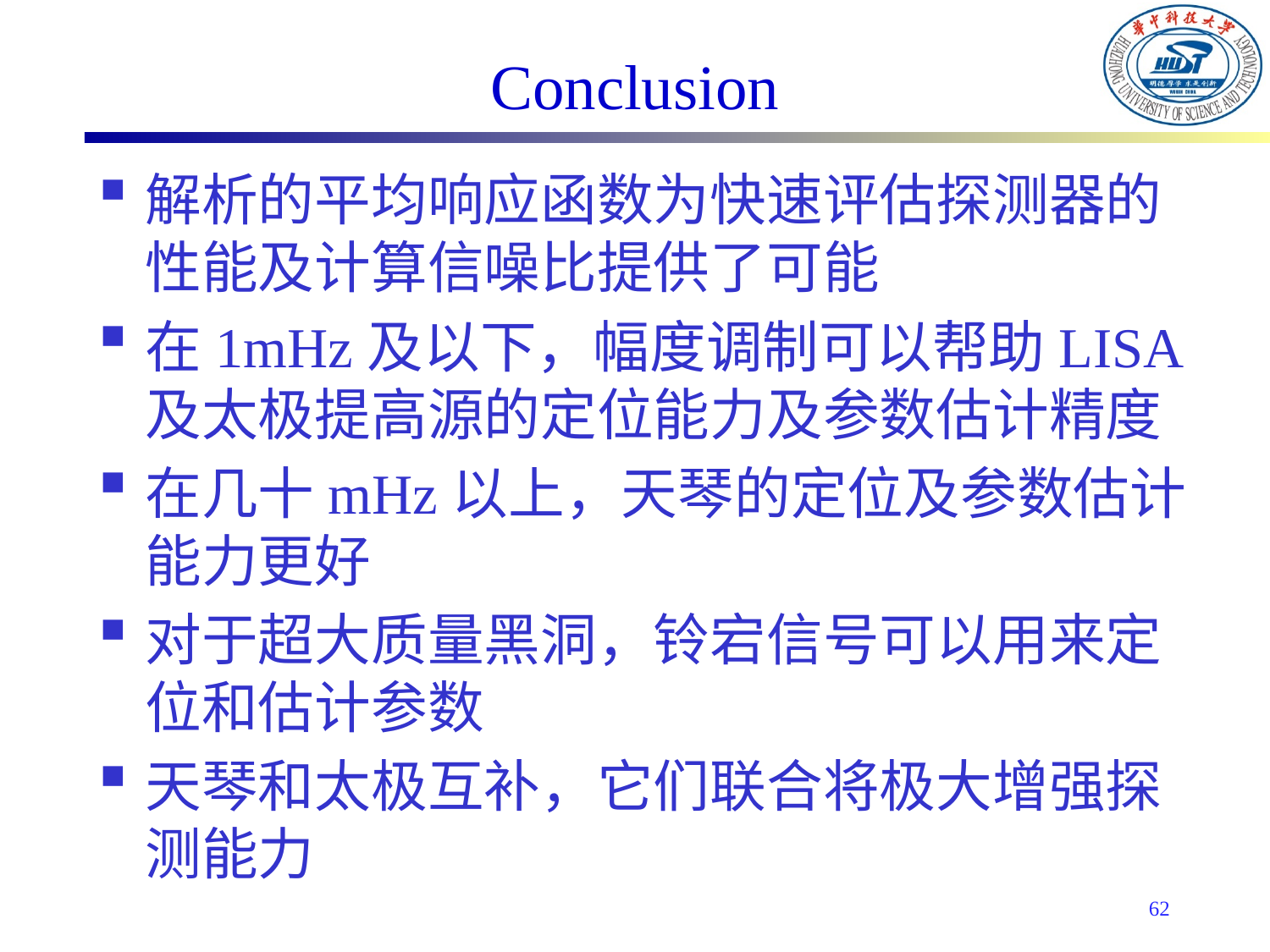

# Conclusion
解析的平均响应函数为快速评估探测器的性能及计算信噪比提供了可能
在1mHz及以下，幅度调制可以帮助LISA及太极提高源的定位能力及参数估计精度
在几十mHz以上，天琴的定位及参数估计能力更好
对于超大质量黑洞，铃宕信号可以用来定位和估计参数
天琴和太极互补，它们联合将极大增强探测能力
62